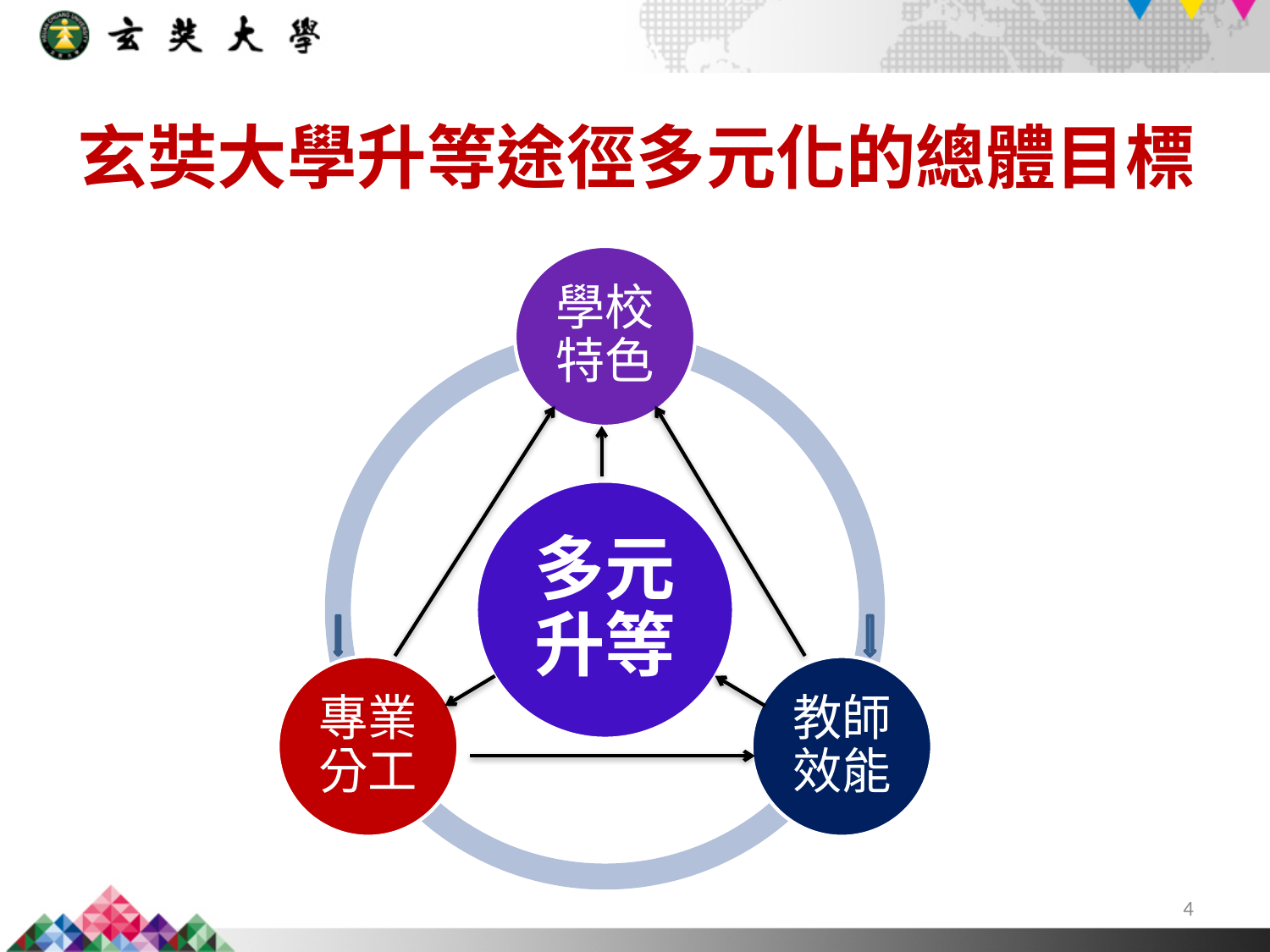

玄奘大學升等途徑多元化的總體目標
多元升等
學校特色
教師效能
專業分工

4